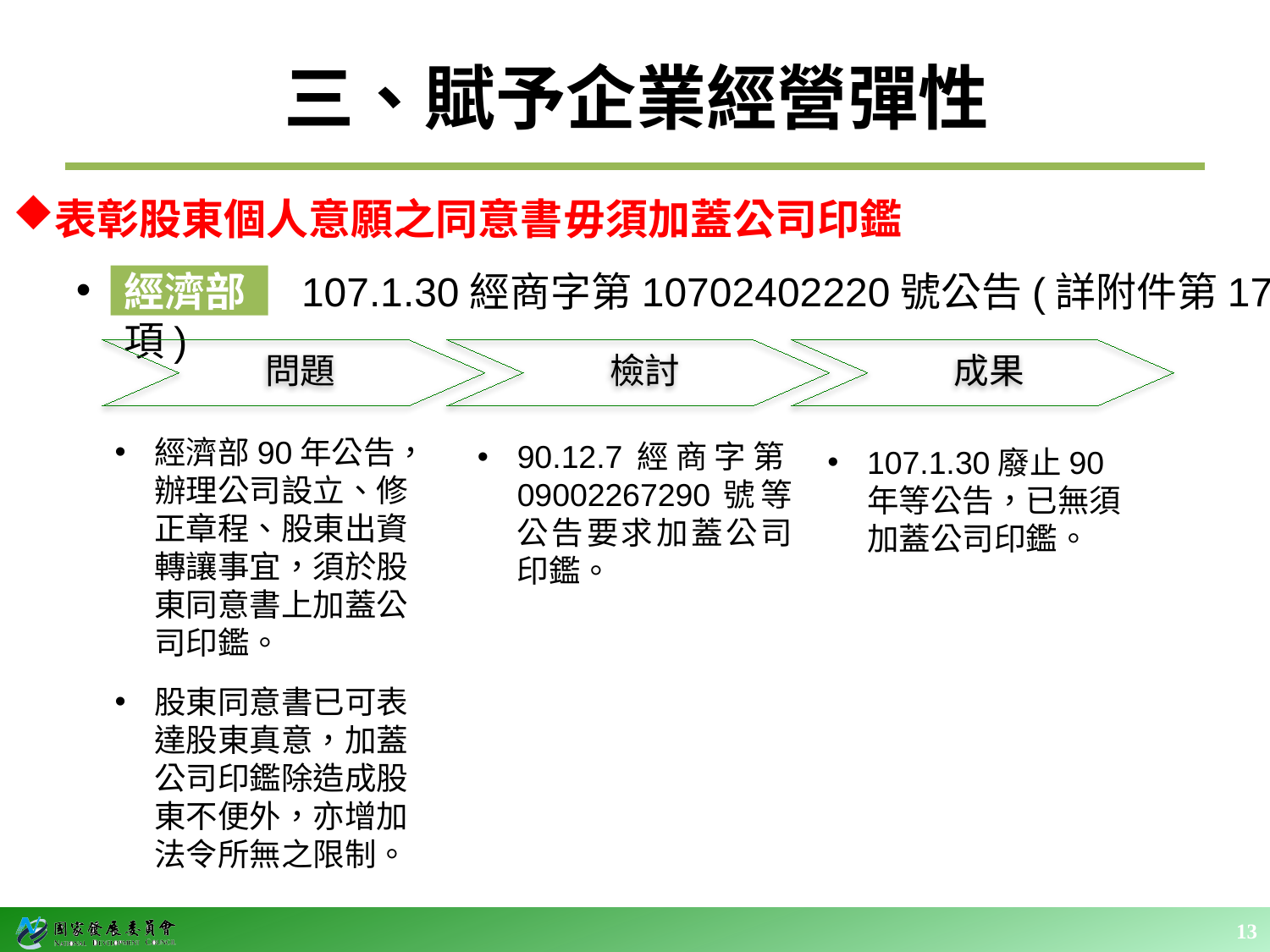

# 三、賦予企業經營彈性
表彰股東個人意願之同意書毋須加蓋公司印鑑
               107.1.30經商字第10702402220號公告(詳附件第17項)

經濟部
問題
檢討
成果
經濟部90年公告，辦理公司設立、修正章程、股東出資轉讓事宜，須於股東同意書上加蓋公司印鑑。
股東同意書已可表達股東真意，加蓋公司印鑑除造成股東不便外，亦增加法令所無之限制。
90.12.7經商字第09002267290號等公告要求加蓋公司印鑑。
107.1.30廢止90年等公告，已無須加蓋公司印鑑。

13